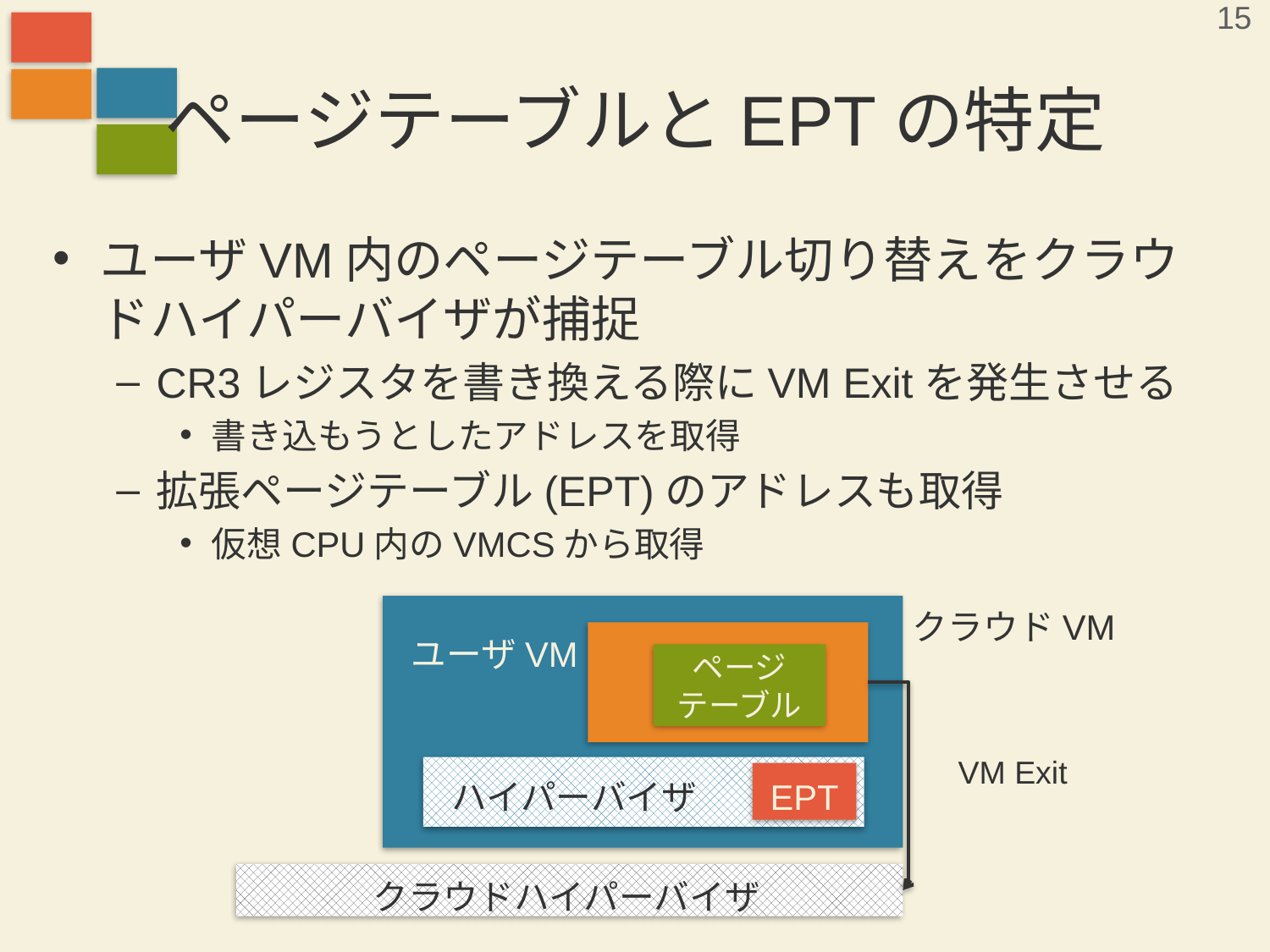

15
# ページテーブルとEPTの特定
ユーザVM内のページテーブル切り替えをクラウドハイパーバイザが捕捉
CR3レジスタを書き換える際にVM Exitを発生させる
書き込もうとしたアドレスを取得
拡張ページテーブル(EPT)のアドレスも取得
仮想CPU内のVMCSから取得

クラウドVM

ユーザVM
ページ
テーブル
VM Exit

EPT
ハイパーバイザ

クラウドハイパーバイザ